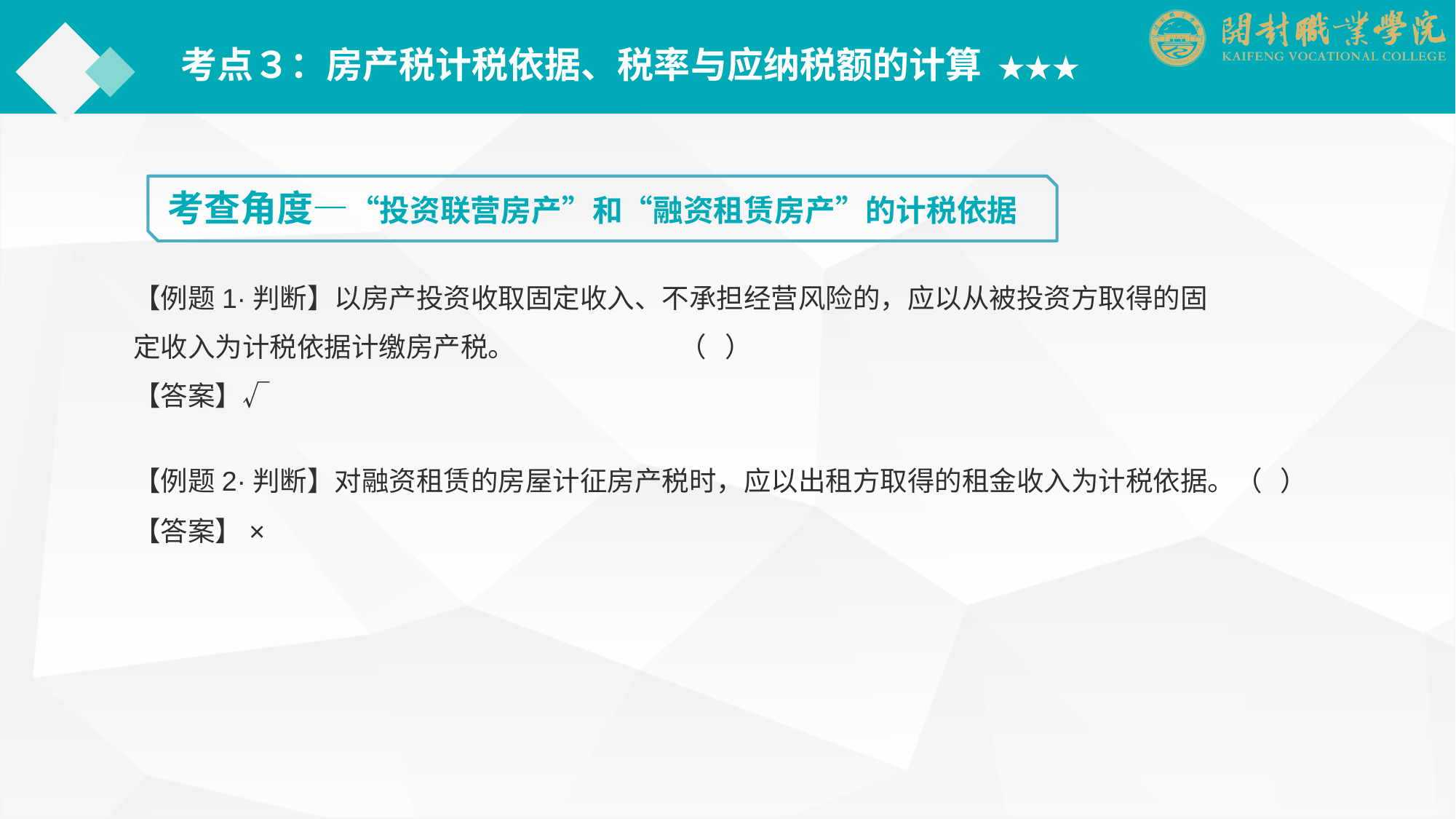

考点３：房产税计税依据、税率与应纳税额的计算  ★★★

考查角度—“投资联营房产”和“融资租赁房产”的计税依据
【例题1·判断】以房产投资收取固定收入、不承担经营风险的，应以从被投资方取得的固定收入为计税依据计缴房产税。　　　　　　（   ）
【答案】√
【例题2·判断】对融资租赁的房屋计征房产税时，应以出租方取得的租金收入为计税依据。（   ）
【答案】×